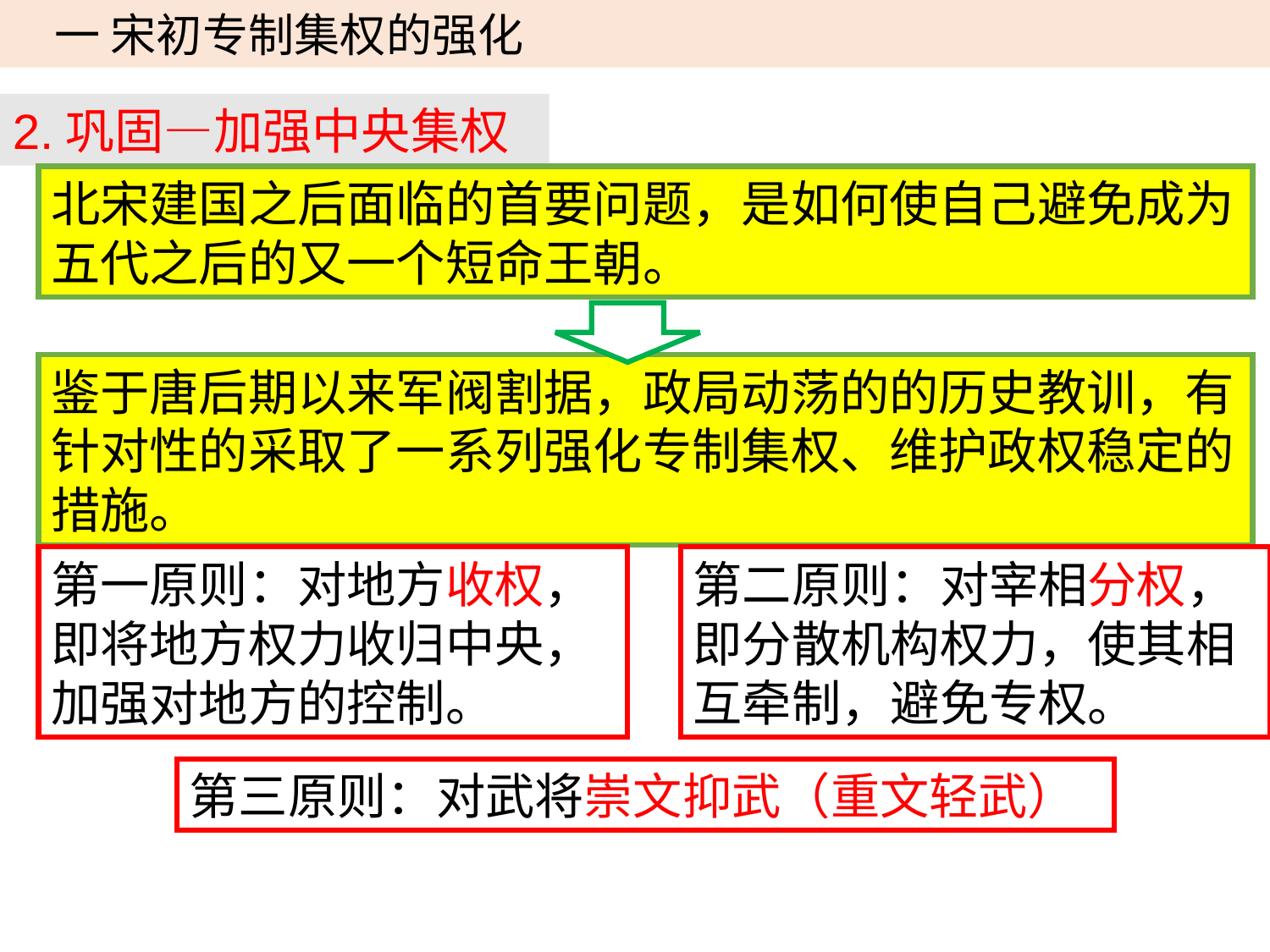

一 宋初专制集权的强化
2.巩固—加强中央集权
北宋建国之后面临的首要问题，是如何使自己避免成为五代之后的又一个短命王朝。

鉴于唐后期以来军阀割据，政局动荡的的历史教训，有针对性的采取了一系列强化专制集权、维护政权稳定的措施。
第一原则：对地方收权，即将地方权力收归中央，加强对地方的控制。
第二原则：对宰相分权，即分散机构权力，使其相互牵制，避免专权。
第三原则：对武将崇文抑武（重文轻武）